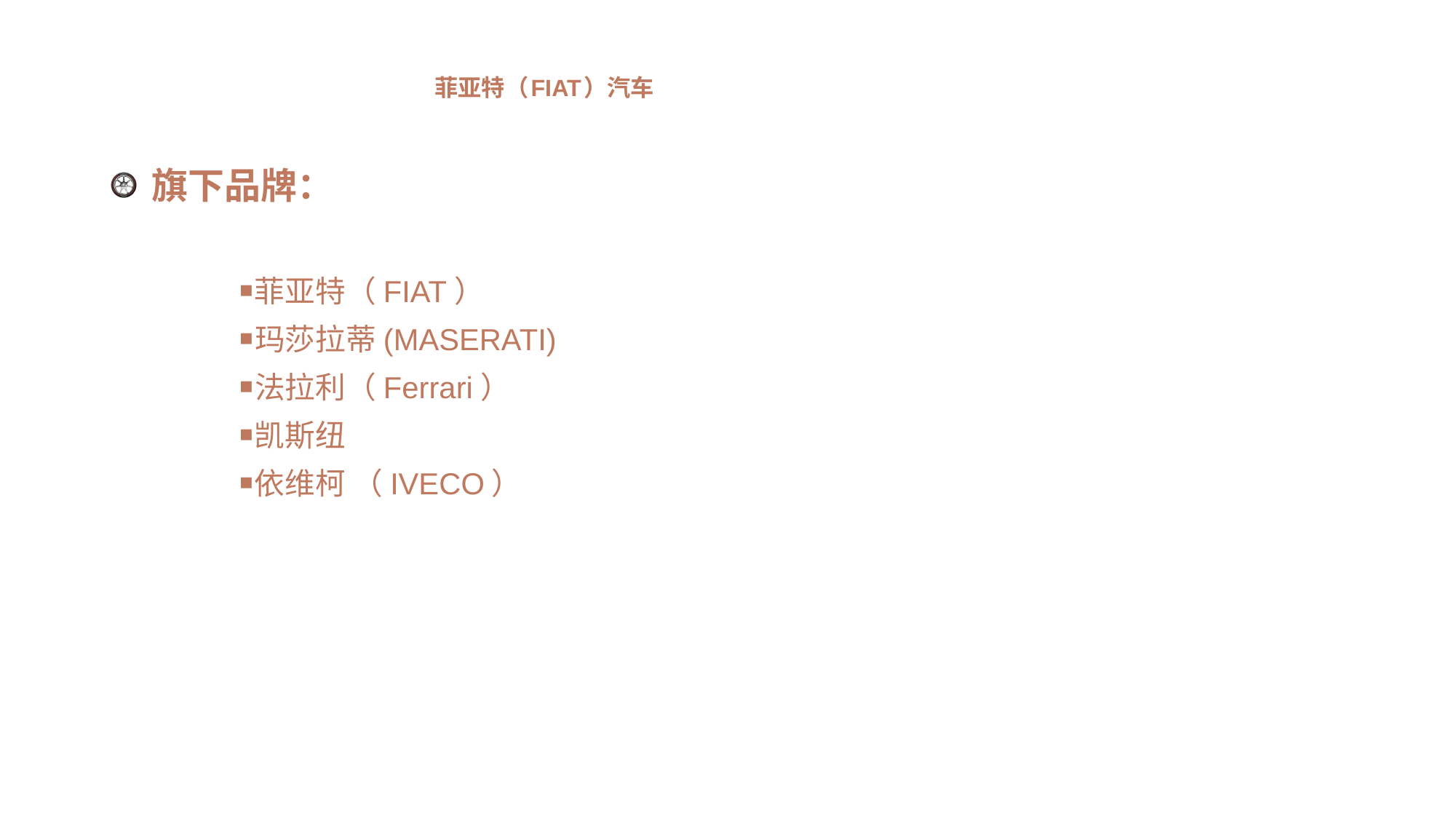

菲亚特（FIAT）汽车
旗下品牌：

                  ￭菲亚特（FIAT）
                  ￭玛莎拉蒂(MASERATI)
                  ￭法拉利（Ferrari）
                  ￭凯斯纽
                  ￭依维柯 （IVECO）